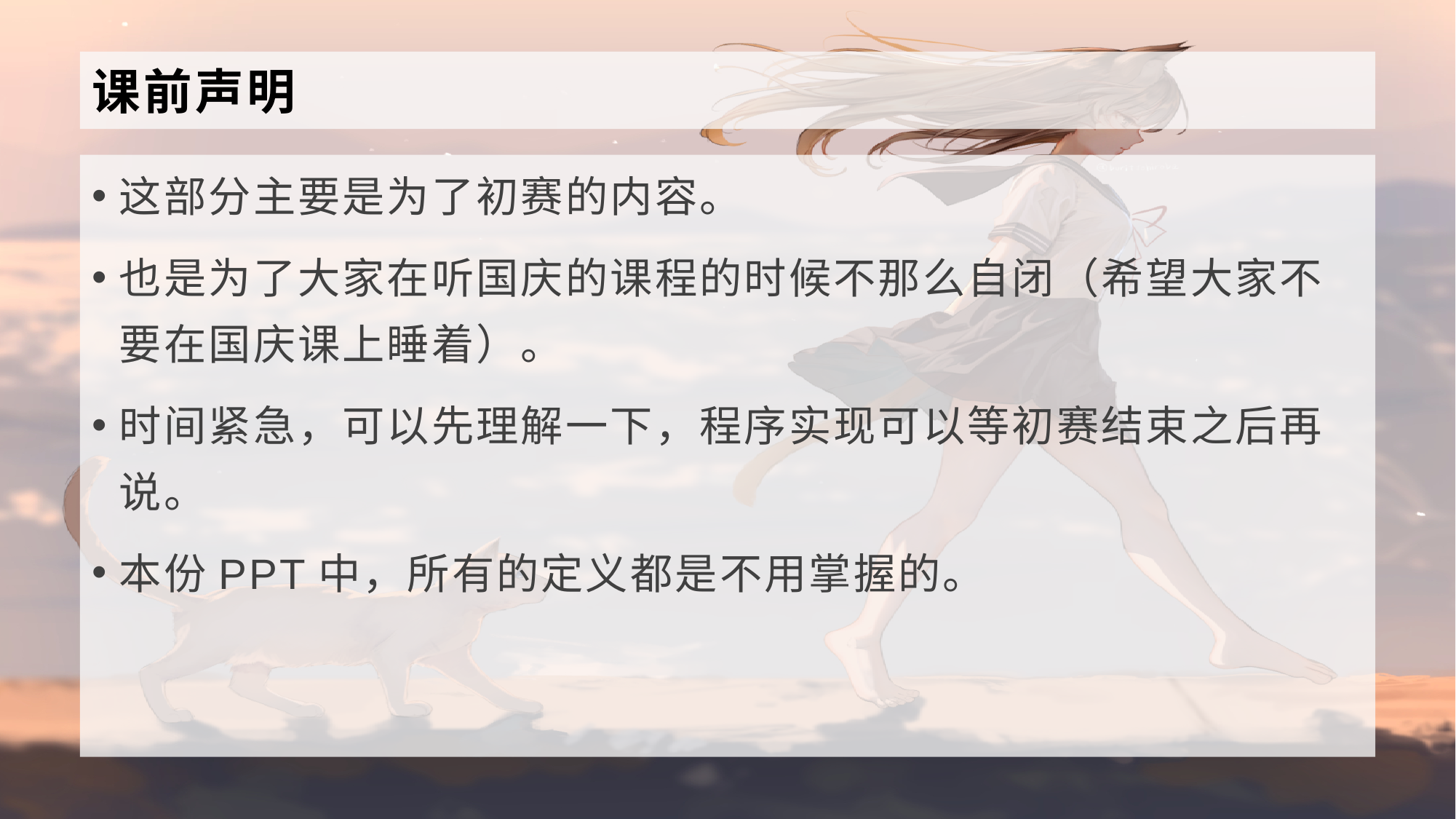

# 课前声明
这部分主要是为了初赛的内容。
也是为了大家在听国庆的课程的时候不那么自闭（希望大家不要在国庆课上睡着）。
时间紧急，可以先理解一下，程序实现可以等初赛结束之后再说。
本份PPT中，所有的定义都是不用掌握的。